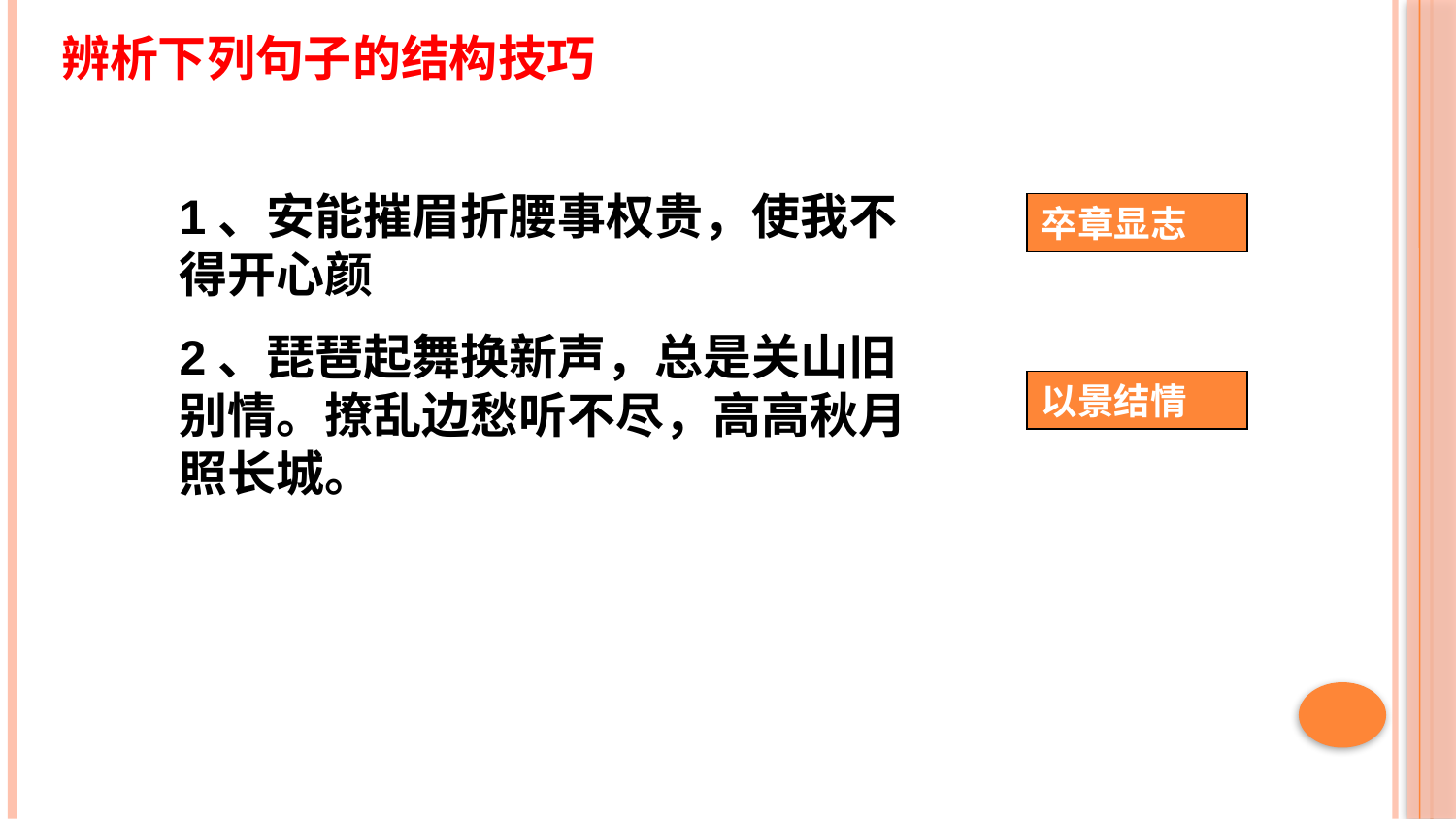

辨析下列句子的结构技巧
1、安能摧眉折腰事权贵，使我不得开心颜
2、琵琶起舞换新声，总是关山旧别情。撩乱边愁听不尽，高高秋月照长城。
卒章显志
以景结情